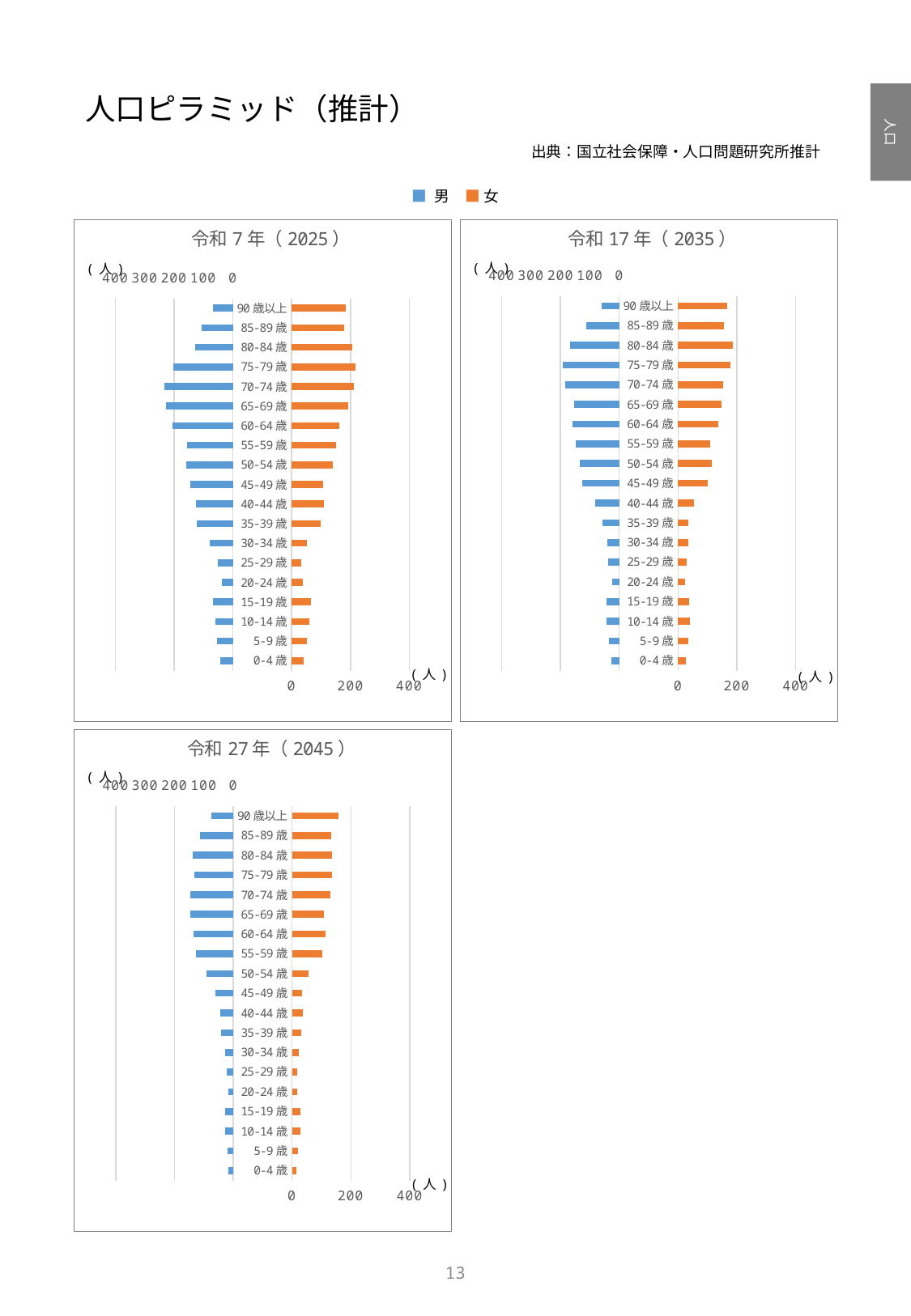

人口
# 人口ピラミッド（推計）
出典：国立社会保障・人口問題研究所推計
■ 男　■ 女

### Chart: 令和7年（2025）

| Category | 女 | 男 |
|---|---|---|
| 0-4歳 | 40.0 | 42.0 |
| 5-9歳 | 51.0 | 53.0 |
| 10-14歳 | 61.0 | 60.0 |
| 15-19歳 | 65.0 | 69.0 |
| 20-24歳 | 39.0 | 36.0 |
| 25-29歳 | 33.0 | 50.0 |
| 30-34歳 | 53.0 | 78.0 |
| 35-39歳 | 100.0 | 122.0 |
| 40-44歳 | 110.0 | 126.0 |
| 45-49歳 | 108.0 | 145.0 |
| 50-54歳 | 140.0 | 159.0 |
| 55-59歳 | 151.0 | 155.0 |
| 60-64歳 | 162.0 | 204.0 |
| 65-69歳 | 192.0 | 228.0 |
| 70-74歳 | 213.0 | 233.0 |
| 75-79歳 | 217.0 | 203.0 |
| 80-84歳 | 206.0 | 127.0 |
| 85-89歳 | 180.0 | 106.0 |
| 90歳以上 | 185.0 | 67.0 |

### Chart: 令和17年（2035）

| Category | 女 | 男 |
|---|---|---|
| 0-4歳 | 26.0 | 27.0 |
| 5-9歳 | 35.0 | 36.0 |
| 10-14歳 | 41.0 | 44.0 |
| 15-19歳 | 39.0 | 42.0 |
| 20-24歳 | 24.0 | 24.0 |
| 25-29歳 | 29.0 | 37.0 |
| 30-34歳 | 36.0 | 41.0 |
| 35-39歳 | 34.0 | 57.0 |
| 40-44歳 | 53.0 | 83.0 |
| 45-49歳 | 100.0 | 126.0 |
| 50-54歳 | 116.0 | 135.0 |
| 55-59歳 | 109.0 | 147.0 |
| 60-64歳 | 138.0 | 158.0 |
| 65-69歳 | 147.0 | 152.0 |
| 70-74歳 | 154.0 | 184.0 |
| 75-79歳 | 179.0 | 193.0 |
| 80-84歳 | 186.0 | 168.0 |
| 85-89歳 | 157.0 | 111.0 |
| 90歳以上 | 167.0 | 59.0 |

### Chart: 令和27年（2045）

| Category | 女 | 男 |
|---|---|---|
| 0-4歳 | 15.0 | 16.0 |
| 5-9歳 | 20.0 | 20.0 |
| 10-14歳 | 27.0 | 29.0 |
| 15-19歳 | 27.0 | 29.0 |
| 20-24歳 | 16.0 | 18.0 |
| 25-29歳 | 17.0 | 23.0 |
| 30-34歳 | 22.0 | 28.0 |
| 35-39歳 | 30.0 | 42.0 |
| 40-44歳 | 36.0 | 44.0 |
| 45-49歳 | 34.0 | 62.0 |
| 50-54歳 | 56.0 | 90.0 |
| 55-59歳 | 103.0 | 128.0 |
| 60-64歳 | 114.0 | 135.0 |
| 65-69歳 | 107.0 | 145.0 |
| 70-74歳 | 131.0 | 145.0 |
| 75-79歳 | 137.0 | 132.0 |
| 80-84歳 | 137.0 | 138.0 |
| 85-89歳 | 134.0 | 112.0 |
| 90歳以上 | 157.0 | 74.0 |
13